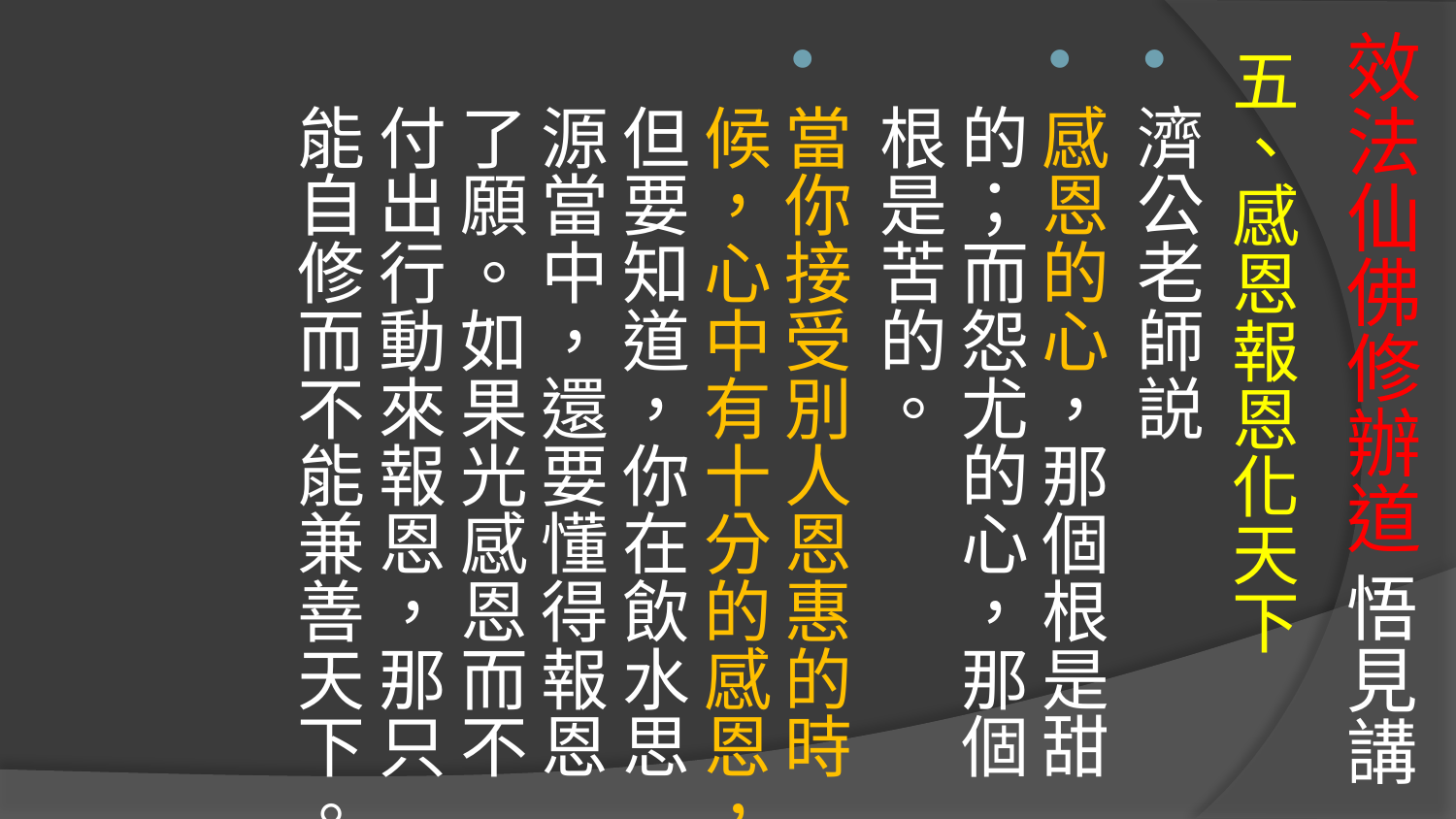

# 效法仙佛修辦道 悟見講
五、感恩報恩化天下
濟公老師説
感恩的心，那個根是甜的；而怨尤的心，那個根是苦的。
當你接受別人恩惠的時候，心中有十分的感恩，但要知道，你在飲水思源當中，還要懂得報恩了願。如果光感恩而不付出行動來報恩，那只能自修而不能兼善天下。